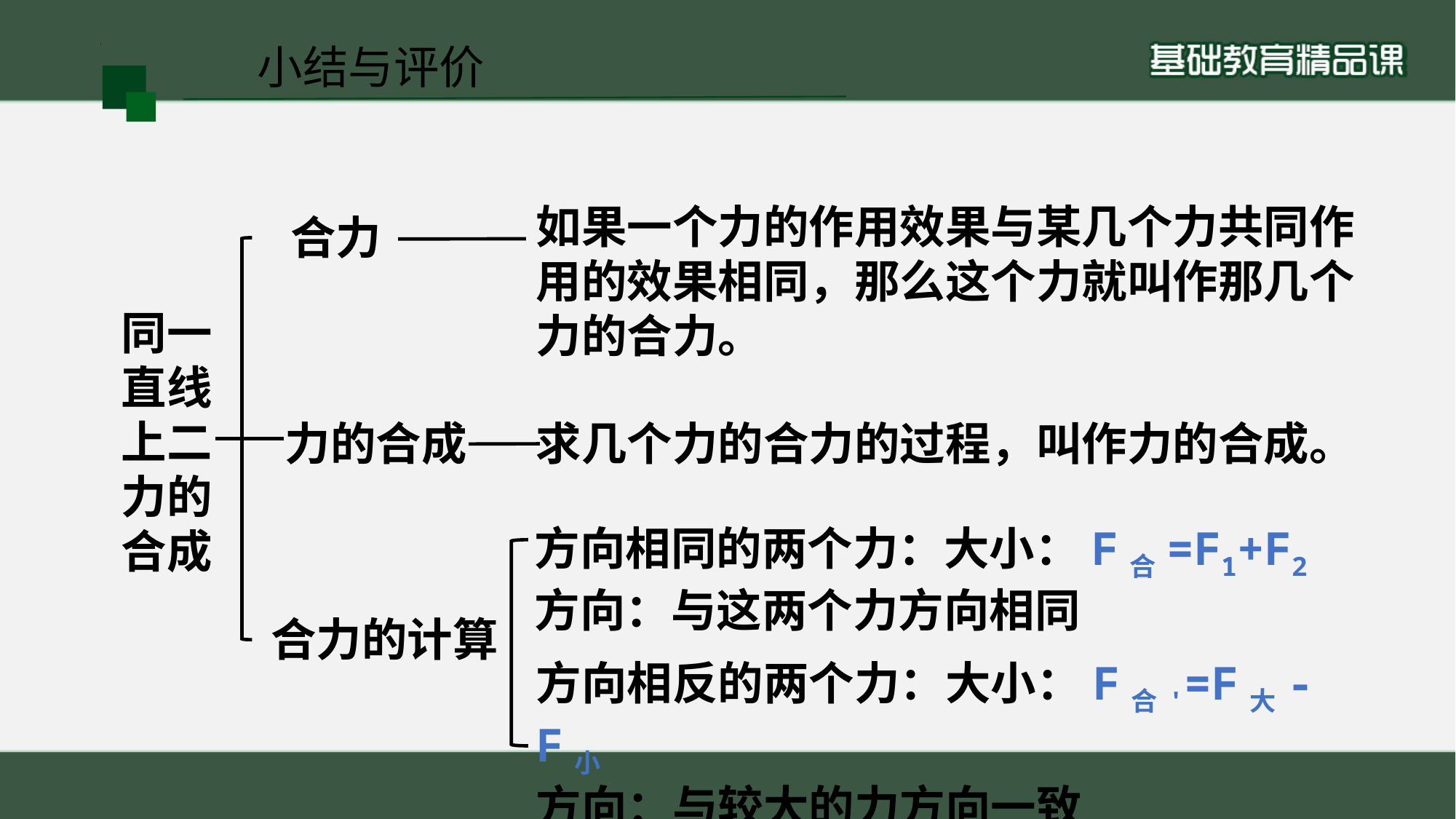

小结与评价

如果一个力的作用效果与某几个力共同作用的效果相同，那么这个力就叫作那几个力的合力。
合力

同一直线
上二力的
合成
力的合成
求几个力的合力的过程，叫作力的合成。
方向相同的两个力：大小：F合=F1+F2
方向：与这两个力方向相同

合力的计算
方向相反的两个力：大小：F合'=F大-F小
方向：与较大的力方向一致